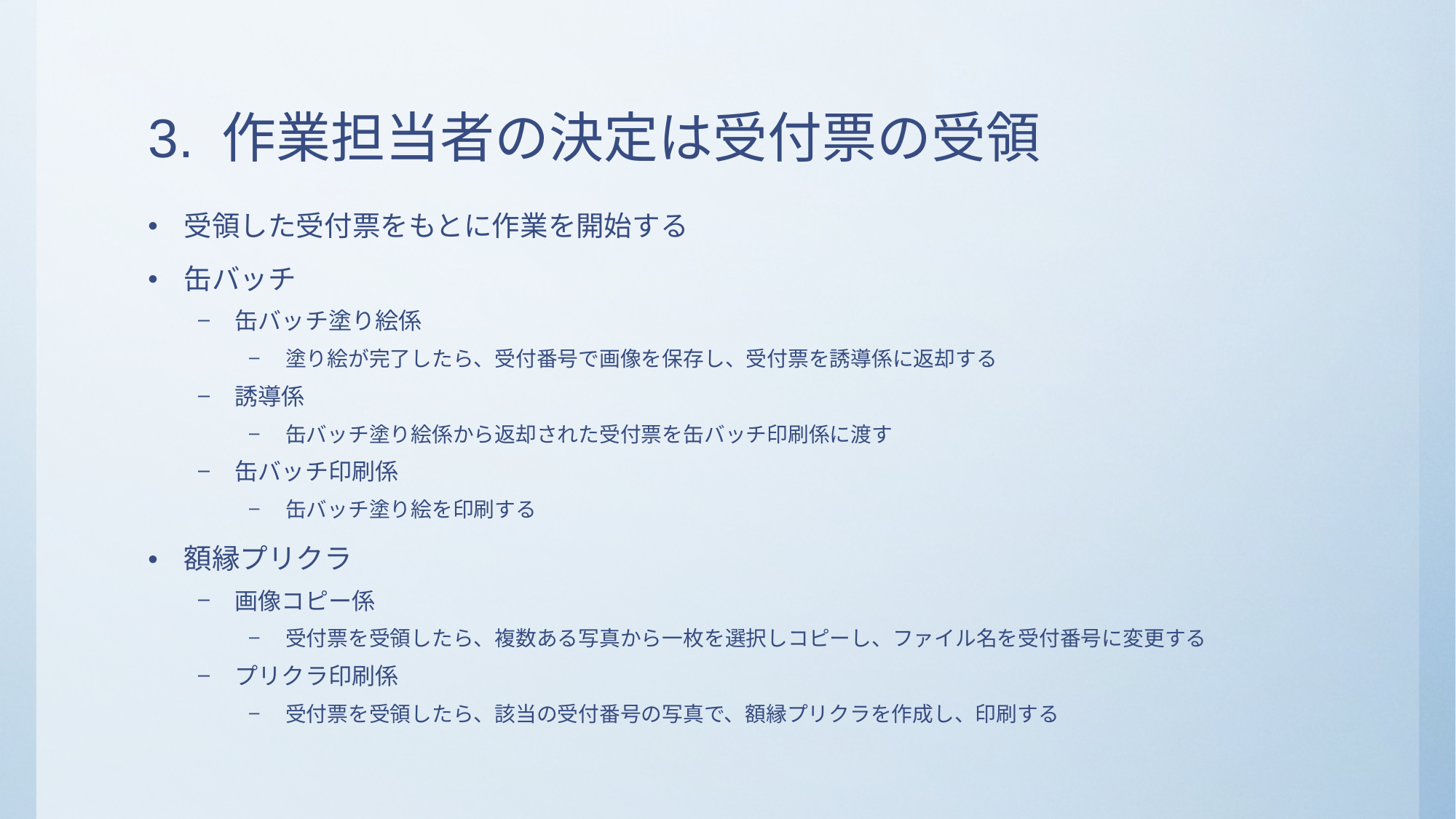

# 3. 作業担当者の決定は受付票の受領
受領した受付票をもとに作業を開始する
缶バッチ
缶バッチ塗り絵係
塗り絵が完了したら、受付番号で画像を保存し、受付票を誘導係に返却する
誘導係
缶バッチ塗り絵係から返却された受付票を缶バッチ印刷係に渡す
缶バッチ印刷係
缶バッチ塗り絵を印刷する
額縁プリクラ
画像コピー係
受付票を受領したら、複数ある写真から一枚を選択しコピーし、ファイル名を受付番号に変更する
プリクラ印刷係
受付票を受領したら、該当の受付番号の写真で、額縁プリクラを作成し、印刷する